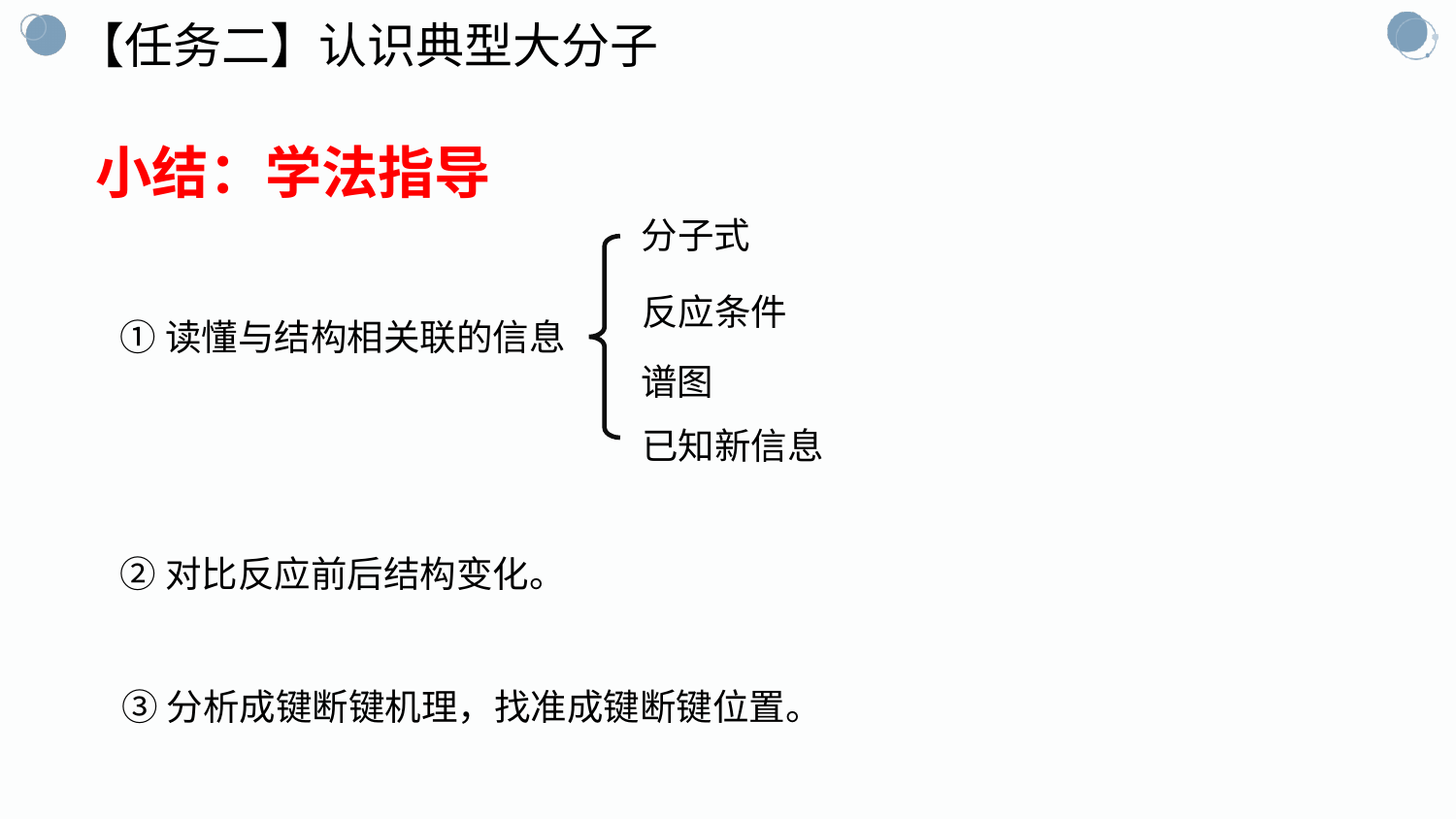

【任务二】认识典型大分子
小结：学法指导

分子式

反应条件
①读懂与结构相关联的信息
谱图
已知新信息
②对比反应前后结构变化。
③分析成键断键机理，找准成键断键位置。